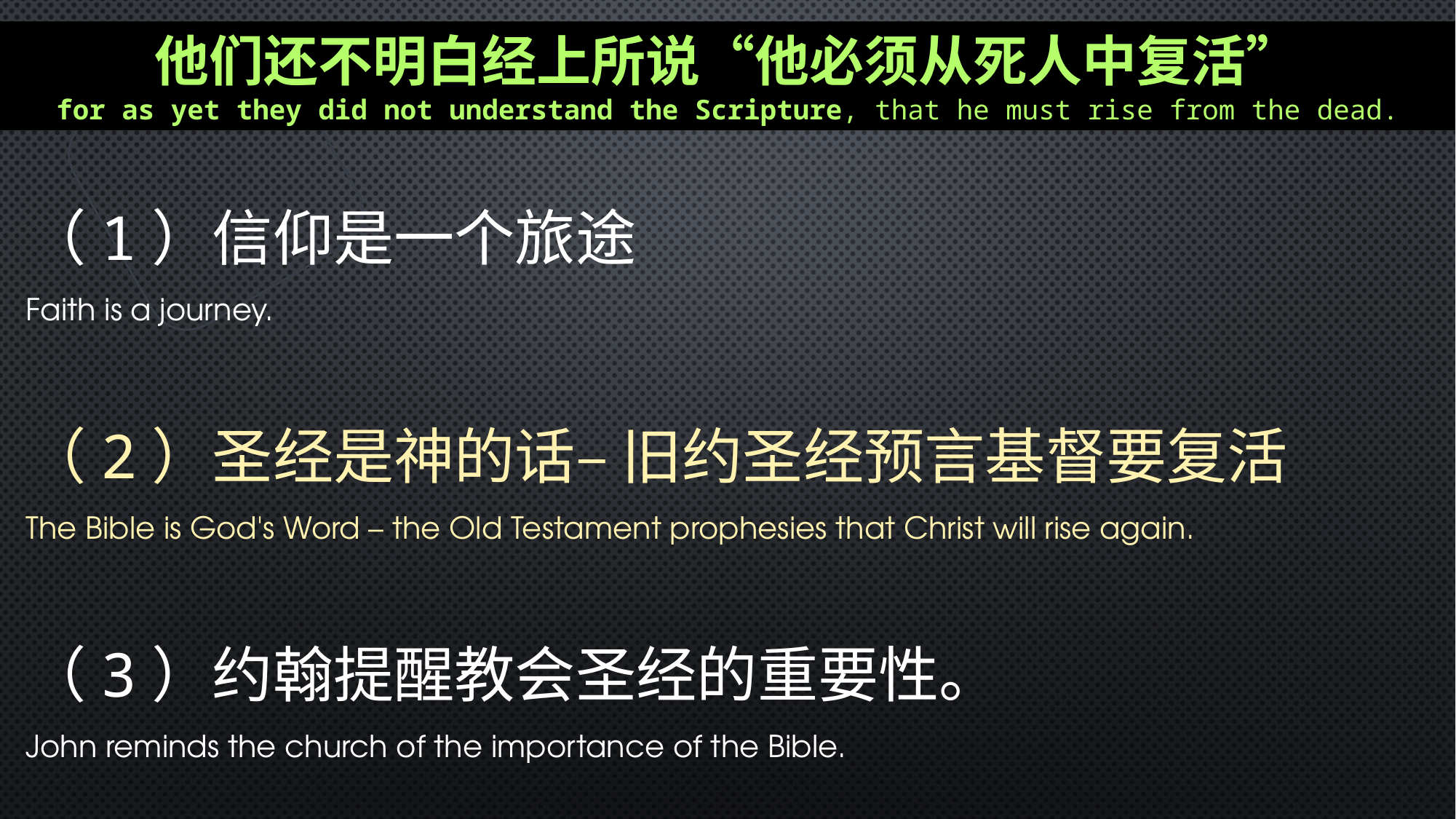

他们还不明白经上所说“他必须从死人中复活”
for as yet they did not understand the Scripture, that he must rise from the dead.

（1）信仰是一个旅途
Faith is a journey.
（2）圣经是神的话– 旧约圣经预言基督要复活
The Bible is God's Word – the Old Testament prophesies that Christ will rise again.
（3）约翰提醒教会圣经的重要性。
John reminds the church of the importance of the Bible.